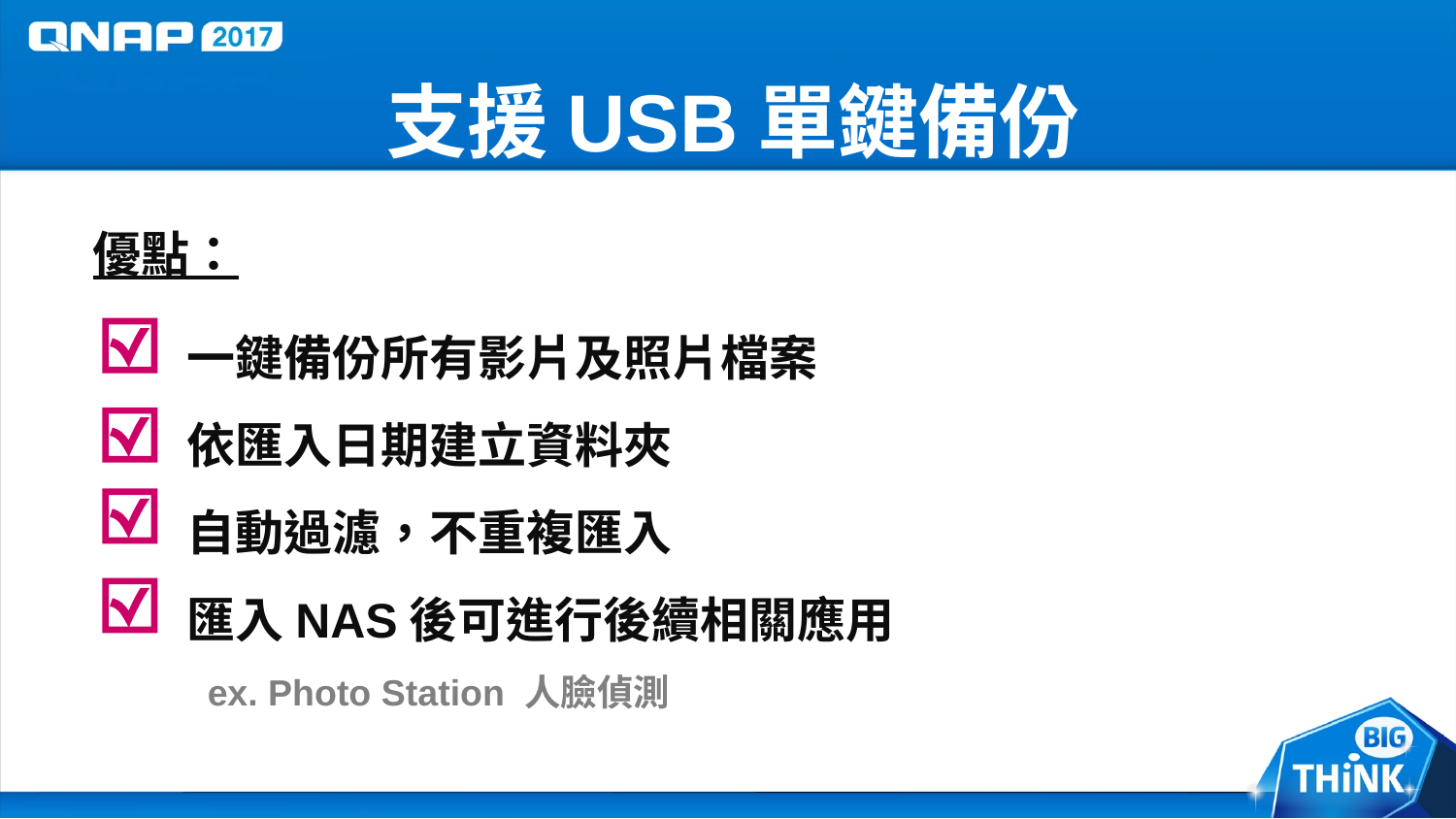

# 支援USB單鍵備份
優點：
　　一鍵備份所有影片及照片檔案
　　依匯入日期建立資料夾
　　自動過濾，不重複匯入
　　匯入NAS後可進行後續相關應用
　　　ex. Photo Station 人臉偵測